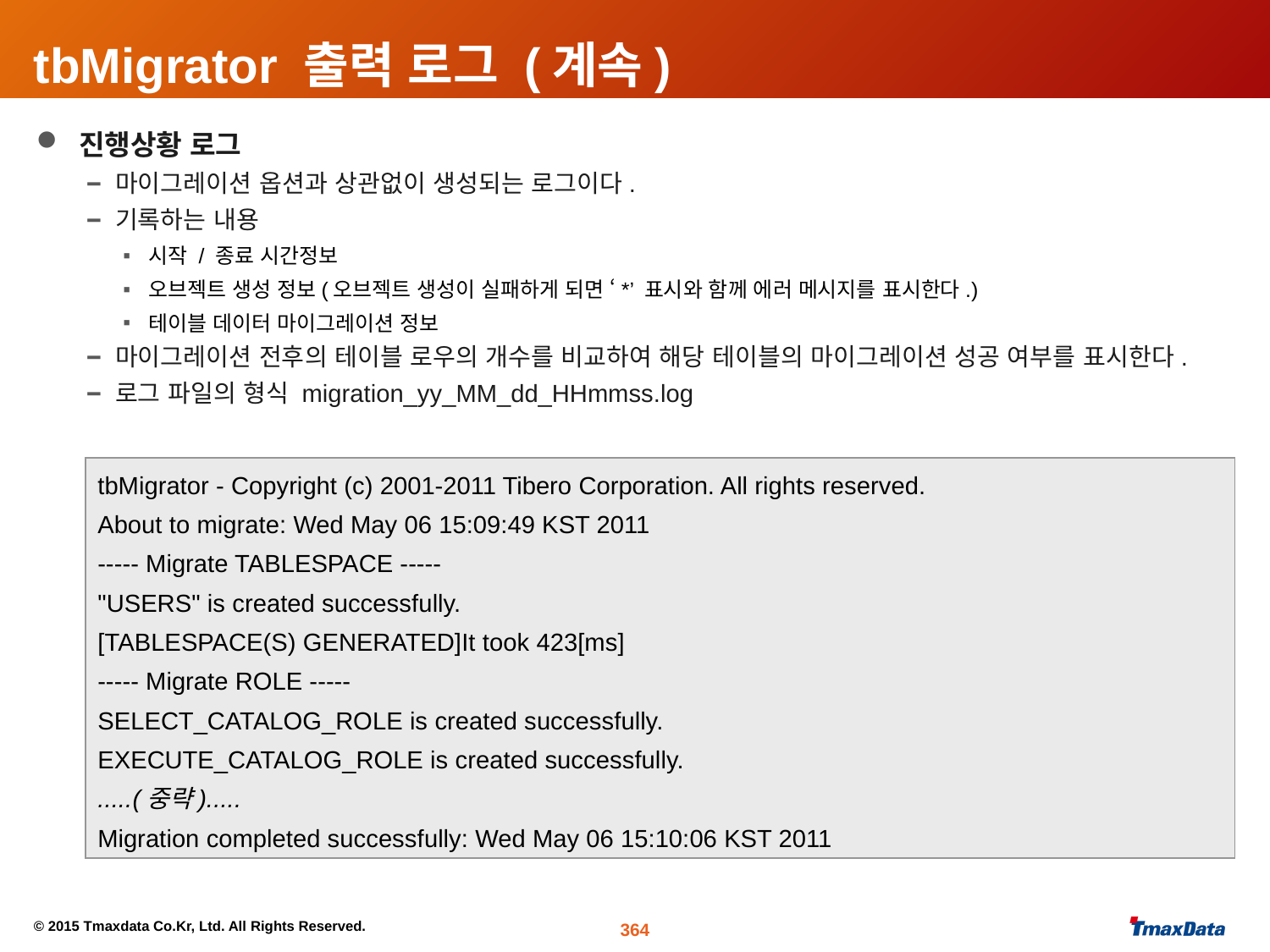

# tbMigrator 출력 로그 (계속)
 진행상황 로그
 마이그레이션 옵션과 상관없이 생성되는 로그이다.
 기록하는 내용
시작 / 종료 시간정보
오브젝트 생성 정보(오브젝트 생성이 실패하게 되면 ‘*’ 표시와 함께 에러 메시지를 표시한다.)
테이블 데이터 마이그레이션 정보
 마이그레이션 전후의 테이블 로우의 개수를 비교하여 해당 테이블의 마이그레이션 성공 여부를 표시한다.
 로그 파일의 형식 migration_yy_MM_dd_HHmmss.log
tbMigrator - Copyright (c) 2001-2011 Tibero Corporation. All rights reserved.
About to migrate: Wed May 06 15:09:49 KST 2011
----- Migrate TABLESPACE -----
"USERS" is created successfully.
[TABLESPACE(S) GENERATED]It took 423[ms]
----- Migrate ROLE -----
SELECT_CATALOG_ROLE is created successfully.
EXECUTE_CATALOG_ROLE is created successfully.
.....(중략).....
Migration completed successfully: Wed May 06 15:10:06 KST 2011